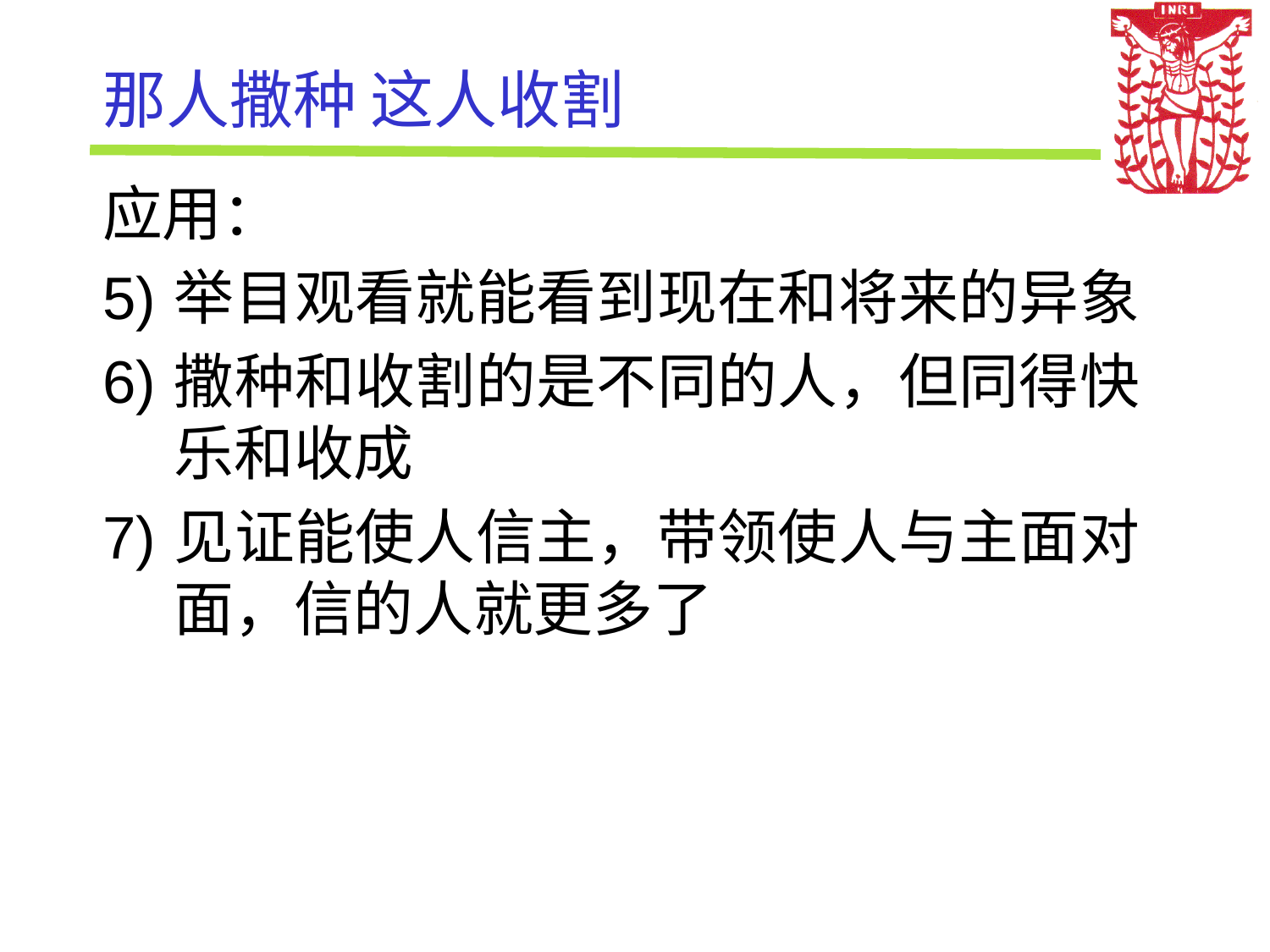

# 那人撒种 这人收割
应用：
举目观看就能看到现在和将来的异象
撒种和收割的是不同的人，但同得快乐和收成
见证能使人信主，带领使人与主面对面，信的人就更多了